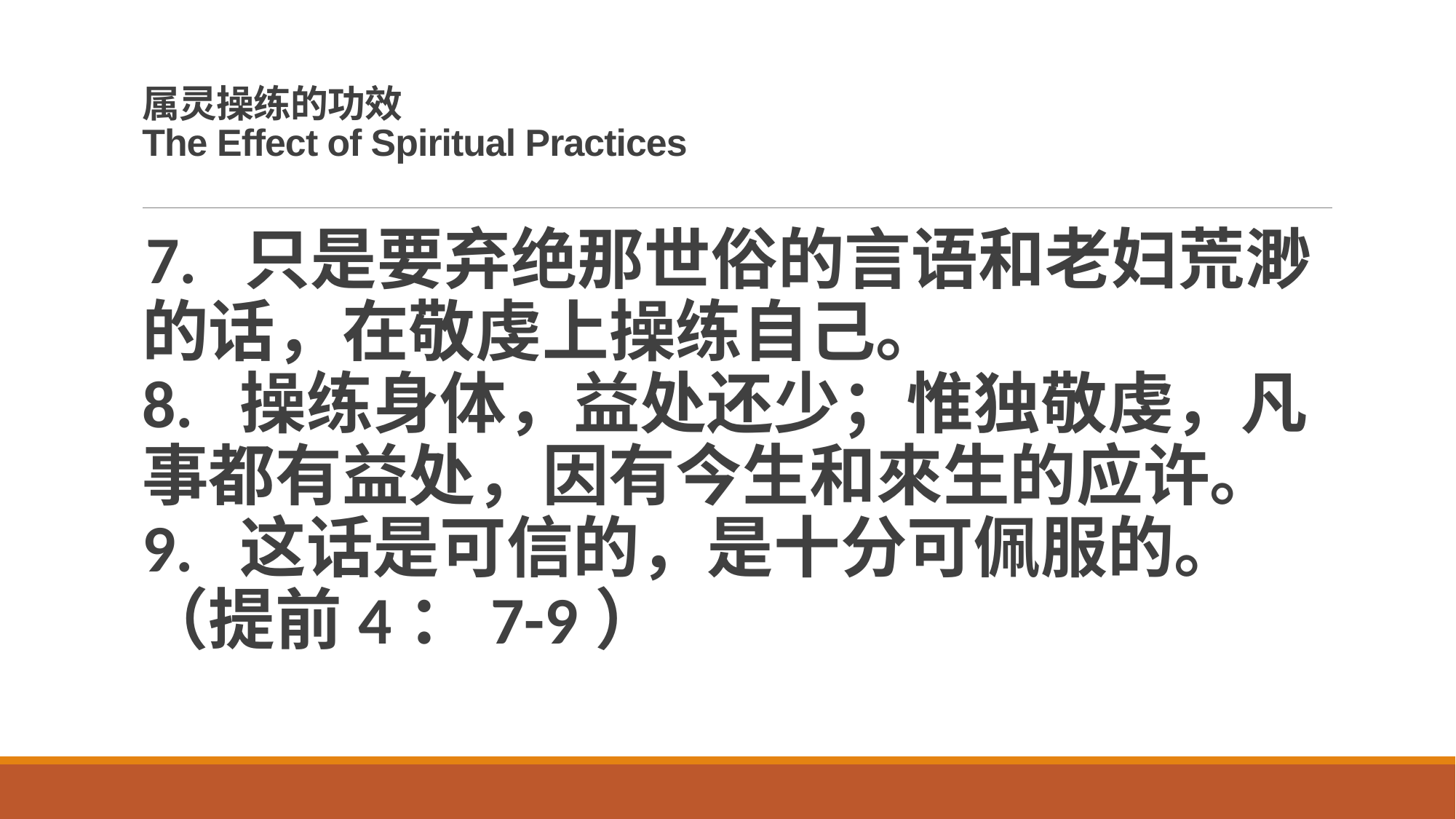

# 属灵操练的功效 The Effect of Spiritual Practices
7.  只是要弃绝那世俗的言语和老妇荒渺的话，在敬虔上操练自己。
8.  操练身体，益处还少；惟独敬虔，凡事都有益处，因有今生和來生的应许。
9.  这话是可信的，是十分可佩服的。（提前4：7-9）